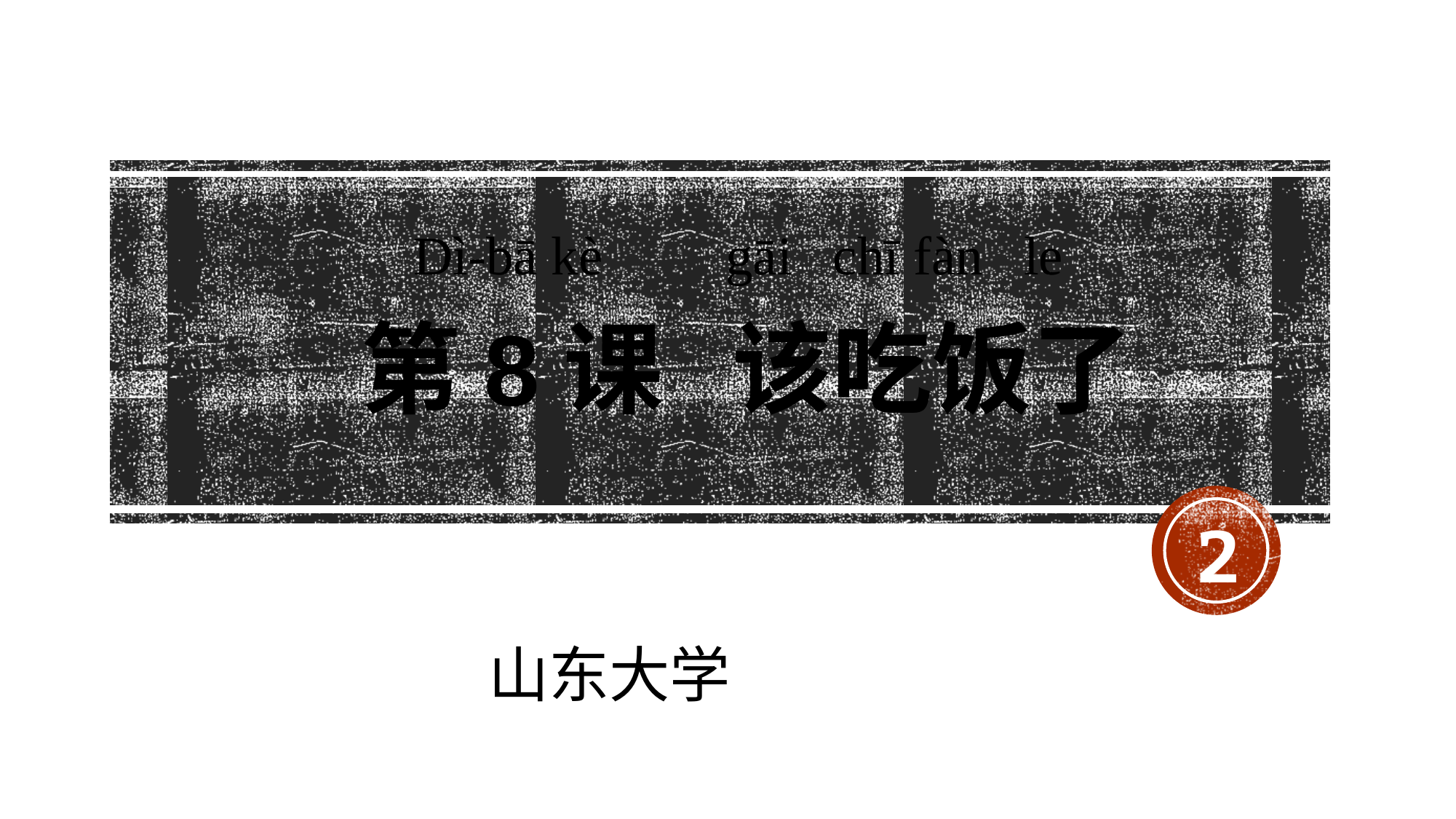

Dì-bā kè         gāi   chī fàn   le
# 第8课   该吃饭了
2
山东大学